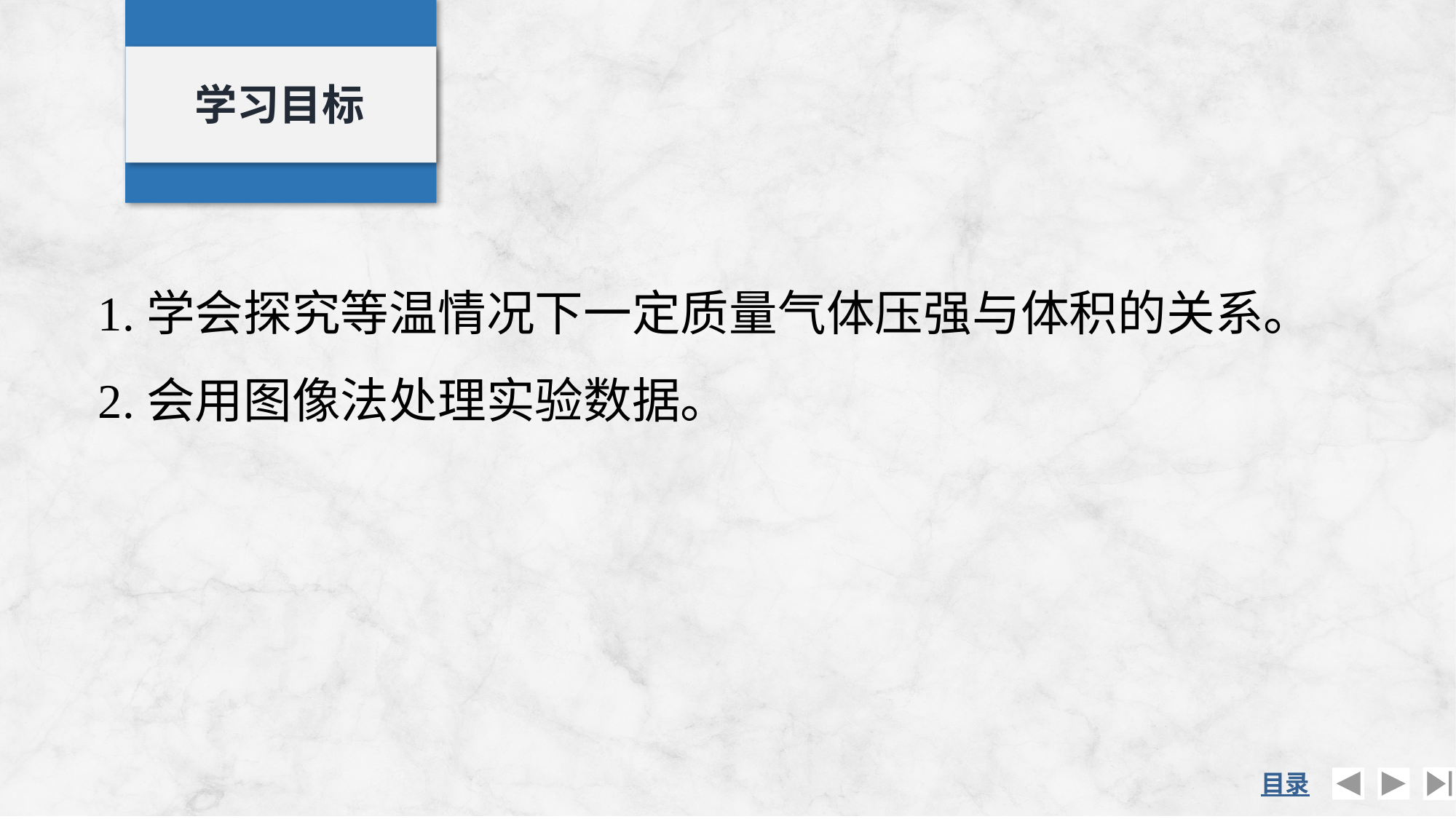

学习目标
1.学会探究等温情况下一定质量气体压强与体积的关系。 2.会用图像法处理实验数据。